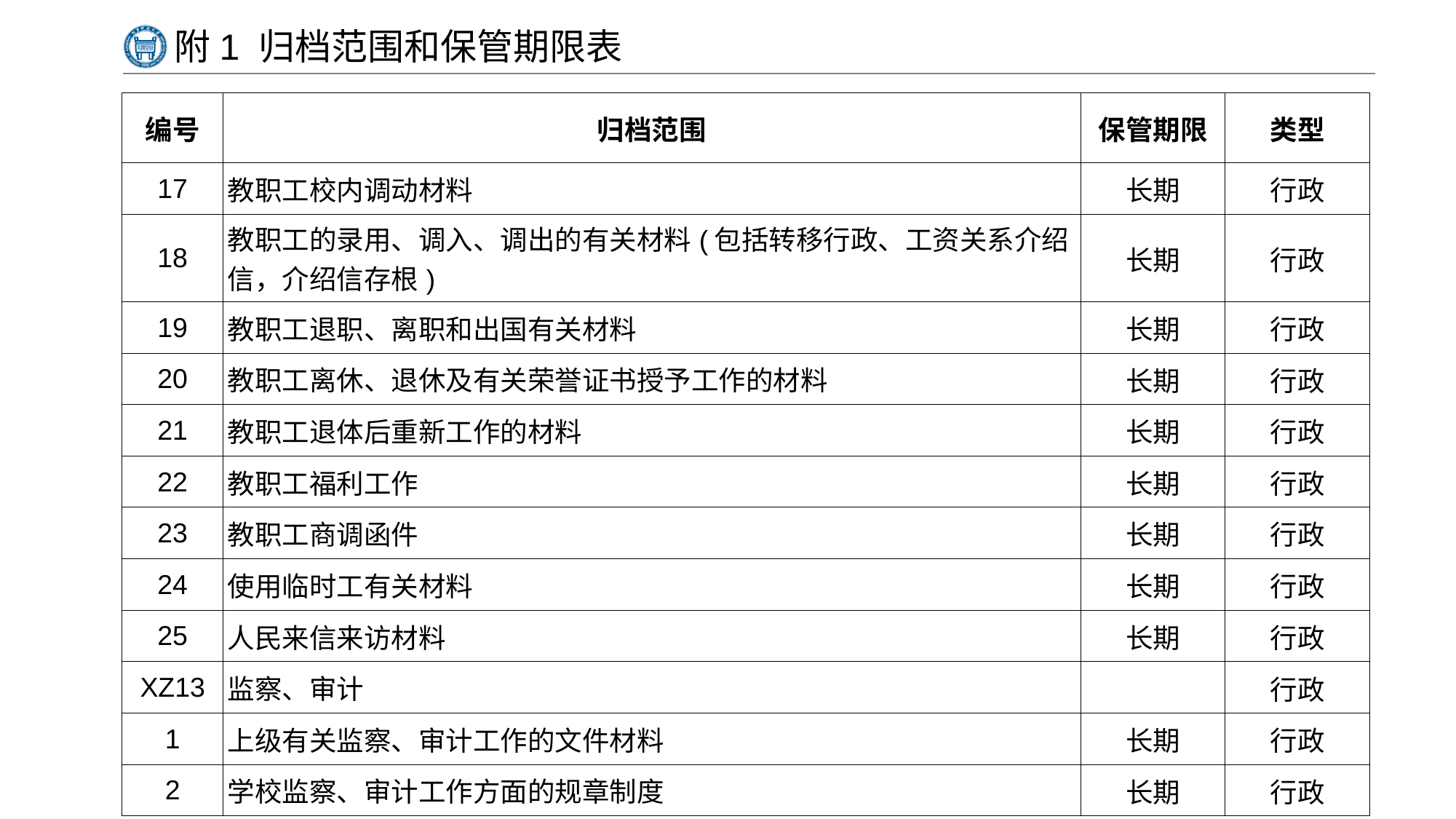

# 附1 归档范围和保管期限表
| 编号 | 归档范围 | 保管期限 | 类型 |
| --- | --- | --- | --- |
| 17 | 教职工校内调动材料 | 长期 | 行政 |
| 18 | 教职工的录用、调入、调出的有关材料(包括转移行政、工资关系介绍信，介绍信存根) | 长期 | 行政 |
| 19 | 教职工退职、离职和出国有关材料 | 长期 | 行政 |
| 20 | 教职工离休、退休及有关荣誉证书授予工作的材料 | 长期 | 行政 |
| 21 | 教职工退体后重新工作的材料 | 长期 | 行政 |
| 22 | 教职工福利工作 | 长期 | 行政 |
| 23 | 教职工商调函件 | 长期 | 行政 |
| 24 | 使用临时工有关材料 | 长期 | 行政 |
| 25 | 人民来信来访材料 | 长期 | 行政 |
| XZ13 | 监察、审计 |  | 行政 |
| 1 | 上级有关监察、审计工作的文件材料 | 长期 | 行政 |
| 2 | 学校监察、审计工作方面的规章制度 | 长期 | 行政 |